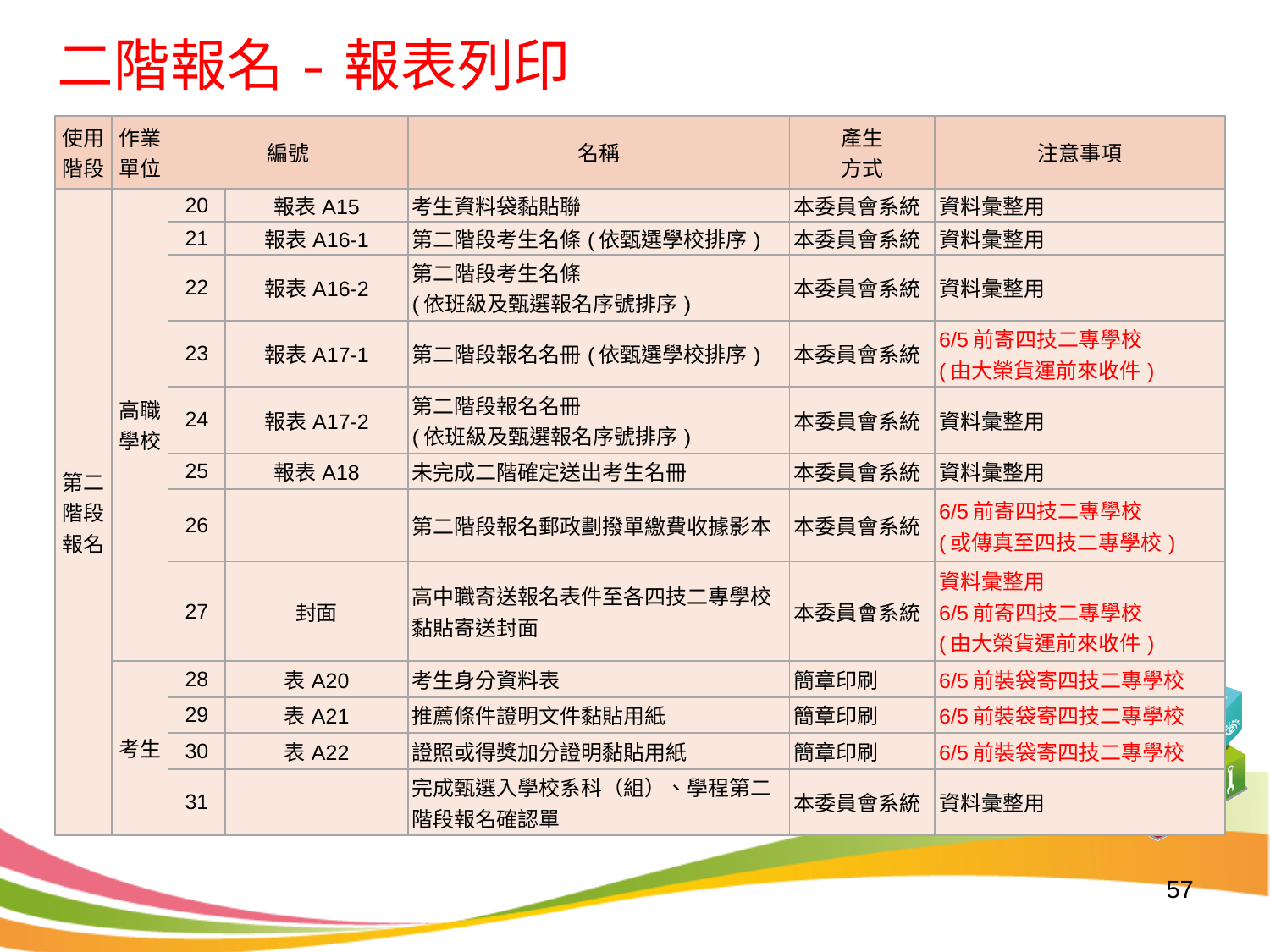

二階報名-報表列印
| 使用 階段 | 作業 單位 | 編號 |  | 名稱 | 產生 方式 | 注意事項 |
| --- | --- | --- | --- | --- | --- | --- |
| 第二階段報名 | 高職學校 | 20 | 報表A15 | 考生資料袋黏貼聯 | 本委員會系統 | 資料彙整用 |
|  |  | 21 | 報表A16-1 | 第二階段考生名條(依甄選學校排序) | 本委員會系統 | 資料彙整用 |
|  |  | 22 | 報表A16-2 | 第二階段考生名條 (依班級及甄選報名序號排序) | 本委員會系統 | 資料彙整用 |
|  |  | 23 | 報表A17-1 | 第二階段報名名冊(依甄選學校排序) | 本委員會系統 | 6/5前寄四技二專學校 (由大榮貨運前來收件) |
|  |  | 24 | 報表A17-2 | 第二階段報名名冊 (依班級及甄選報名序號排序) | 本委員會系統 | 資料彙整用 |
|  |  | 25 | 報表A18 | 未完成二階確定送出考生名冊 | 本委員會系統 | 資料彙整用 |
|  |  | 26 |  | 第二階段報名郵政劃撥單繳費收據影本 | 本委員會系統 | 6/5前寄四技二專學校 (或傳真至四技二專學校) |
|  |  | 27 | 封面 | 高中職寄送報名表件至各四技二專學校黏貼寄送封面 | 本委員會系統 | 資料彙整用 6/5前寄四技二專學校 (由大榮貨運前來收件) |
|  | 考生 | 28 | 表A20 | 考生身分資料表 | 簡章印刷 | 6/5前裝袋寄四技二專學校 |
|  |  | 29 | 表A21 | 推薦條件證明文件黏貼用紙 | 簡章印刷 | 6/5前裝袋寄四技二專學校 |
|  |  | 30 | 表A22 | 證照或得獎加分證明黏貼用紙 | 簡章印刷 | 6/5前裝袋寄四技二專學校 |
|  |  | 31 |  | 完成甄選入學校系科（組）、學程第二階段報名確認單 | 本委員會系統 | 資料彙整用 |
57